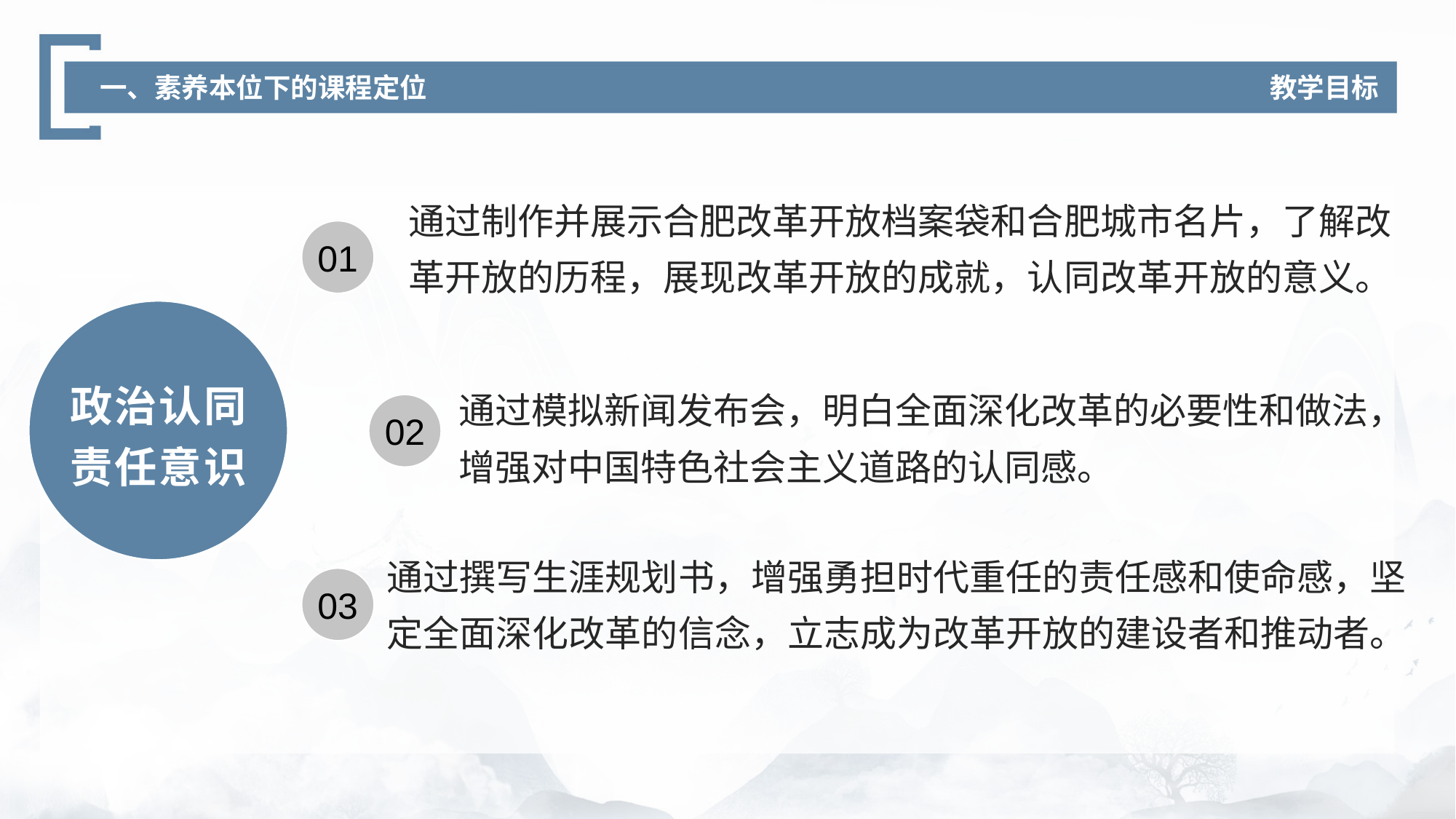

教学目标
一、素养本位下的课程定位

通过制作并展示合肥改革开放档案袋和合肥城市名片，了解改革开放的历程，展现改革开放的成就，认同改革开放的意义。
01
政治认同
责任意识
通过模拟新闻发布会，明白全面深化改革的必要性和做法，增强对中国特色社会主义道路的认同感。
02
通过撰写生涯规划书，增强勇担时代重任的责任感和使命感，坚定全面深化改革的信念，立志成为改革开放的建设者和推动者。
03